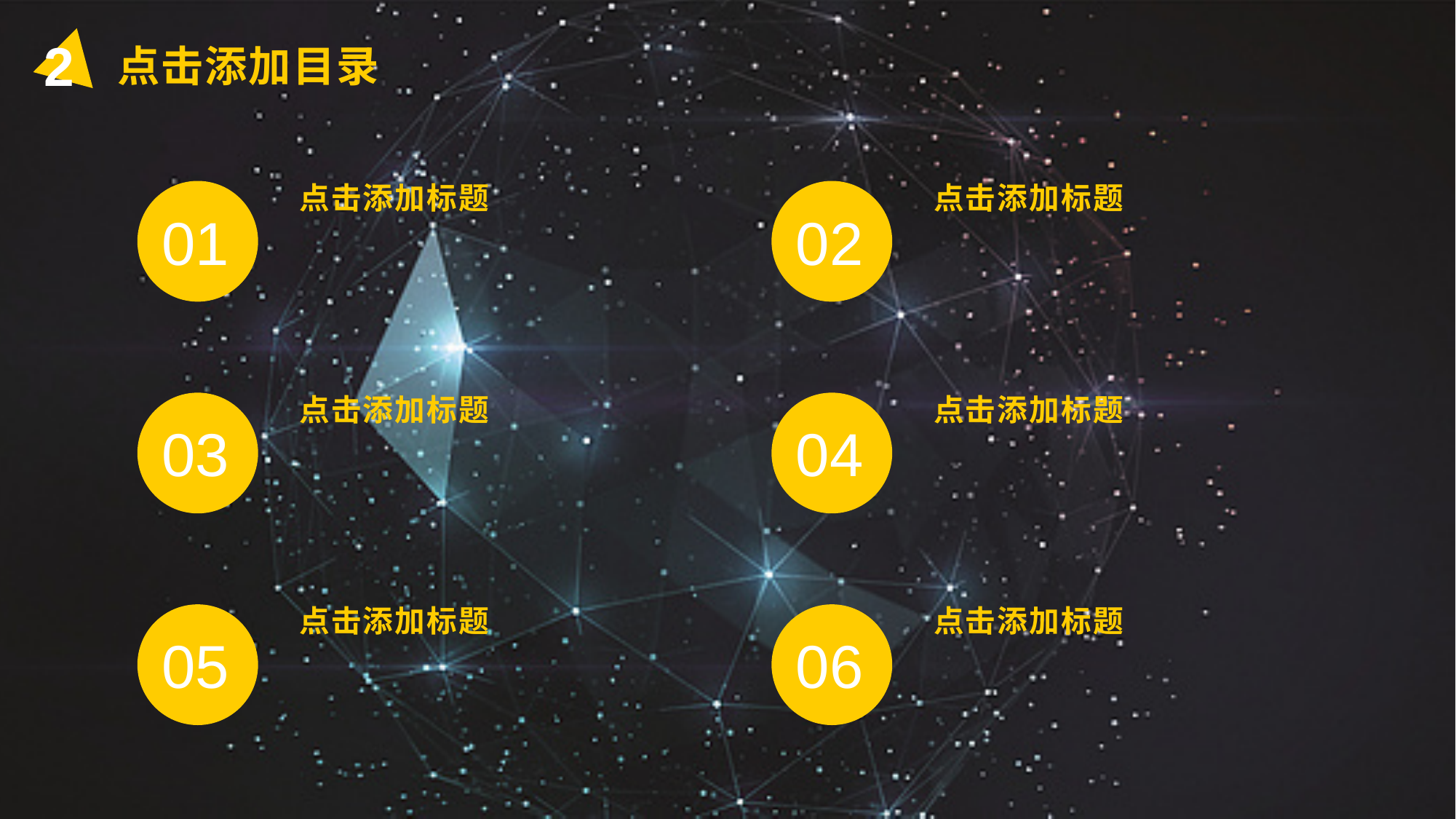

2
点击添加目录

点击添加标题
点击添加标题

01
02
点击添加标题
点击添加标题

03
04
点击添加标题
点击添加标题

05
06